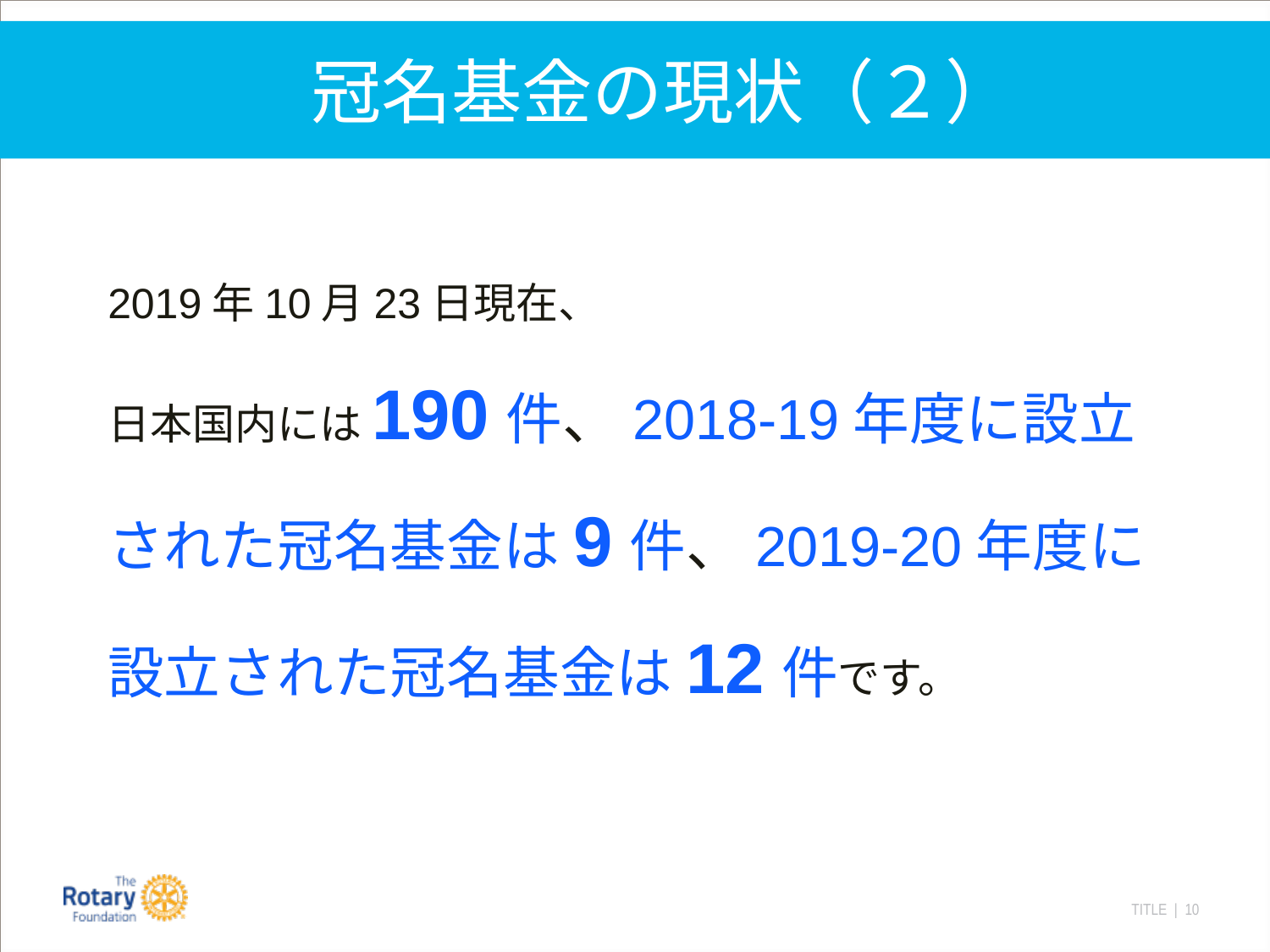

# 冠名基金の現状（２）
2019年10月23日現在、
日本国内には190件、2018-19年度に設立された冠名基金は9件、2019-20年度に設立された冠名基金は12件です。